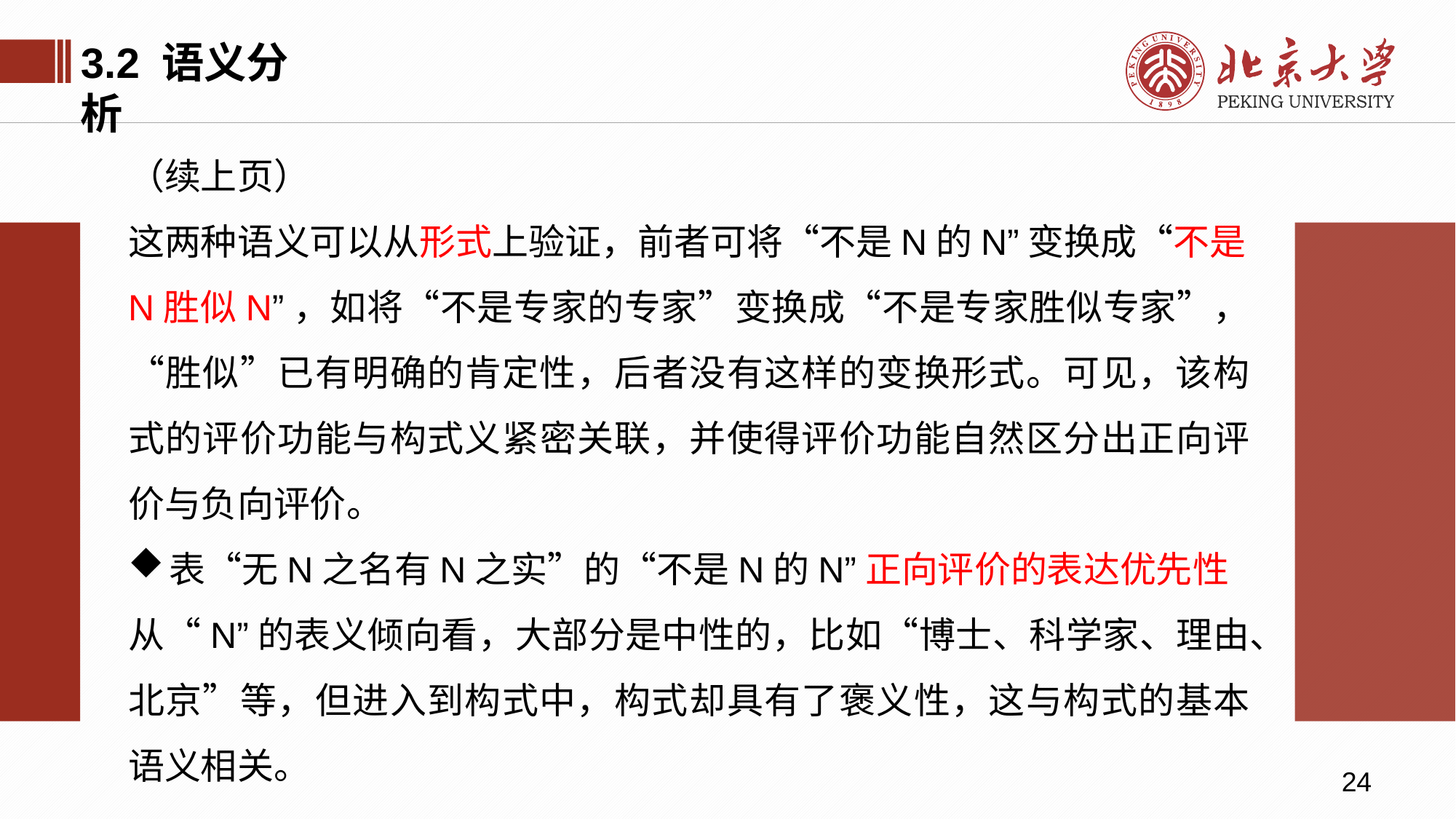

3.2 语义分析
（续上页）
这两种语义可以从形式上验证，前者可将“不是N的N”变换成“不是N胜似N”，如将“不是专家的专家”变换成“不是专家胜似专家”，“胜似”已有明确的肯定性，后者没有这样的变换形式。可见，该构式的评价功能与构式义紧密关联，并使得评价功能自然区分出正向评价与负向评价。
表“无N之名有N之实”的“不是N的N”正向评价的表达优先性
从“N”的表义倾向看，大部分是中性的，比如“博士、科学家、理由、北京”等，但进入到构式中，构式却具有了褒义性，这与构式的基本语义相关。

24